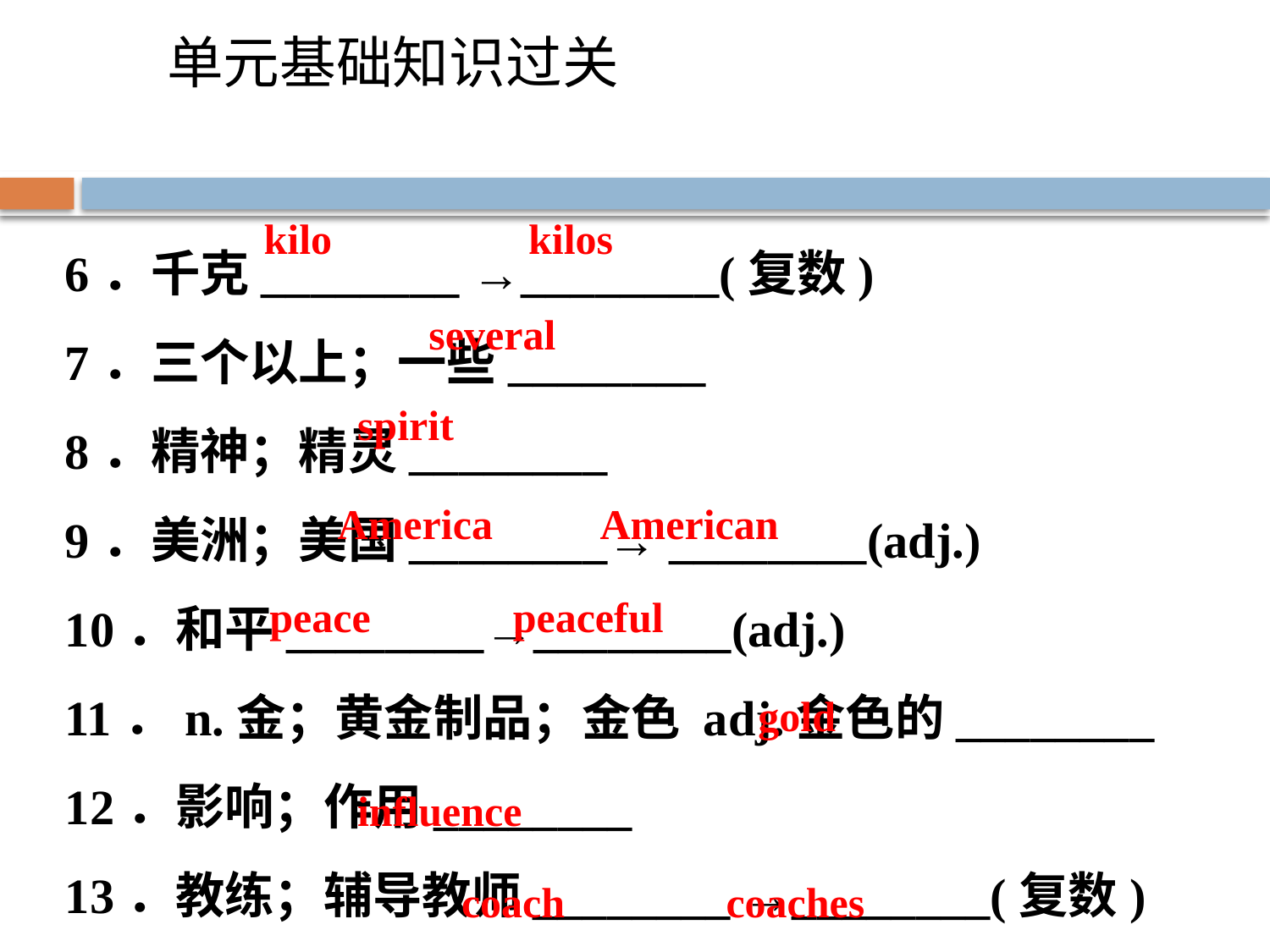

单元基础知识过关
kilo		 kilos
6．千克________ →________(复数)
7．三个以上；一些________
8．精神；精灵________
9．美洲；美国________→ ________(adj.)
10．和平________→________(adj.)
11．n.金；黄金制品；金色 adj.金色的________
12．影响；作用________
13．教练；辅导教师________ →________(复数)
several
spirit
America	 American
peace	           peaceful
gold
influence
coach		 coaches